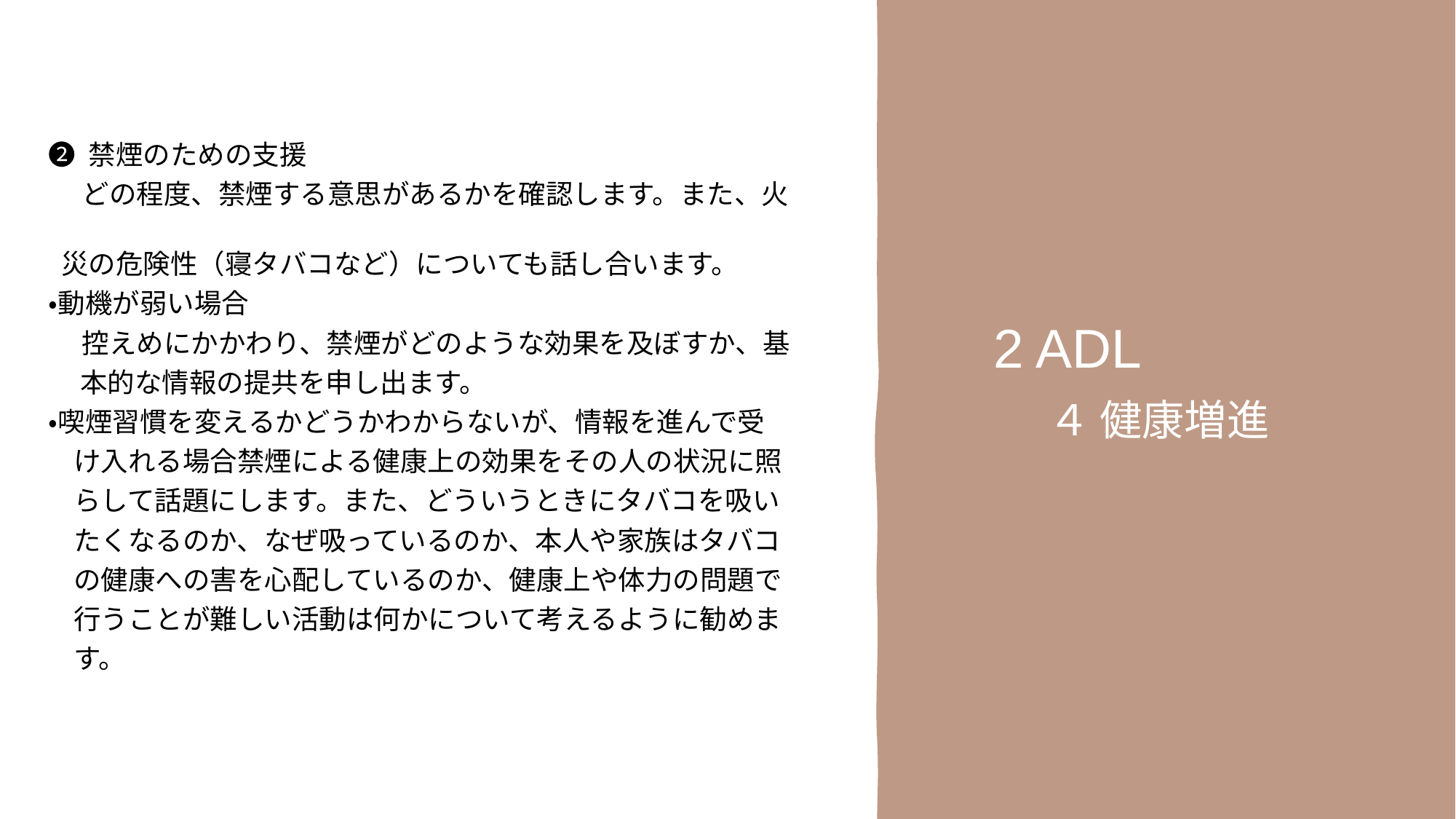

❷ 禁煙のための支援
　 どの程度、禁煙する意思があるかを確認します。また、火
 災の危険性（寝タバコなど）についても話し合います。
・動機が弱い場合
　 控えめにかかわり、禁煙がどのような効果を及ぼすか、基
    本的な情報の提共を申し出ます。
・喫煙習慣を変えるかどうかわからないが、情報を進んで受
   け入れる場合禁煙による健康上の効果をその人の状況に照
   らして話題にします。また、どういうときにタバコを吸い
   たくなるのか、なぜ吸っているのか、本人や家族はタバコ
   の健康への害を心配しているのか、健康上や体力の問題で
   行うことが難しい活動は何かについて考えるように勧めま
   す。

2 ADL
　４ 健康増進